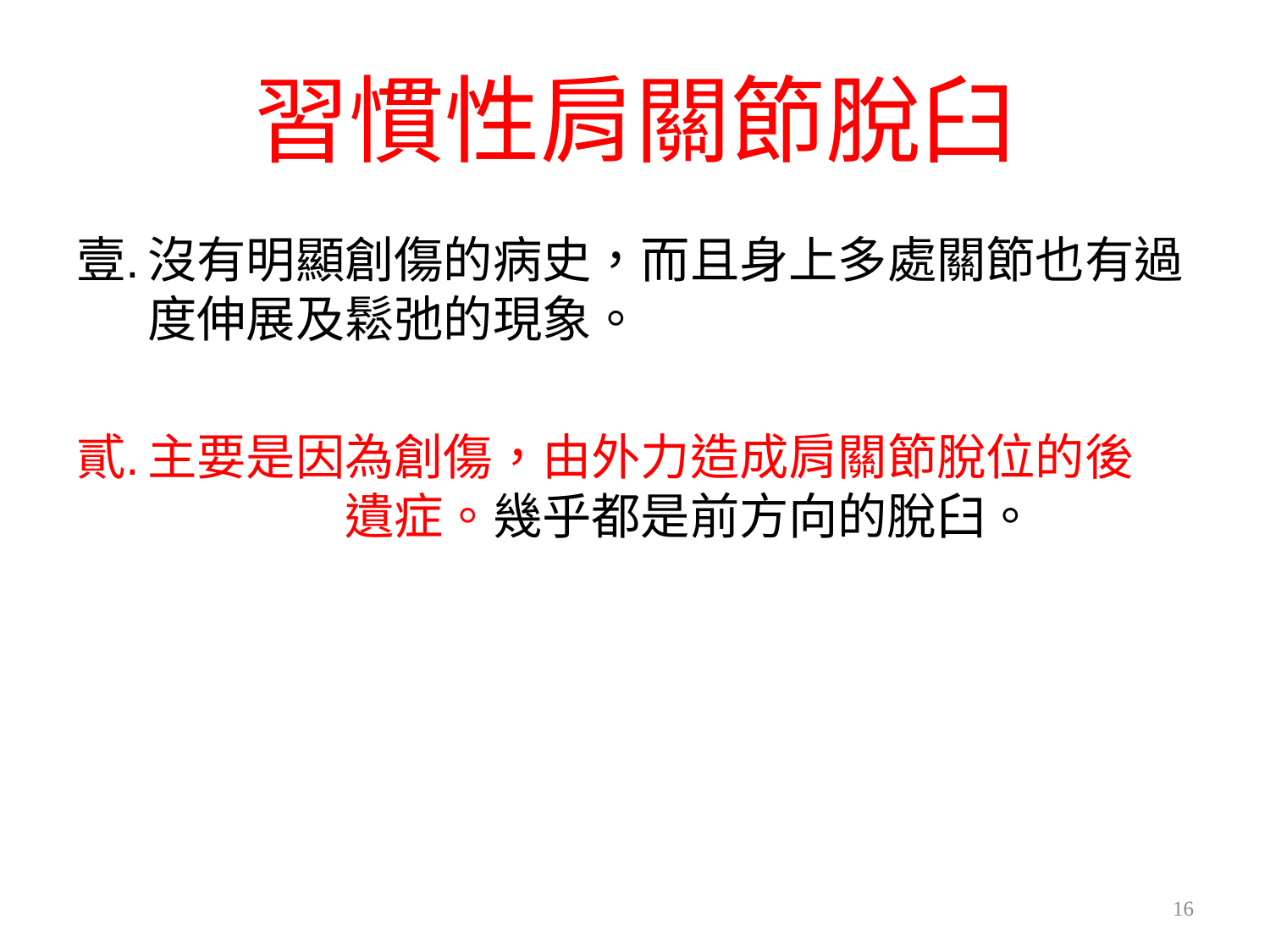

# 習慣性肩關節脫臼
沒有明顯創傷的病史，而且身上多處關節也有過度伸展及鬆弛的現象。

主要是因為創傷，由外力造成肩關節脫位的後　　　　　遺症。幾乎都是前方向的脫臼。

16